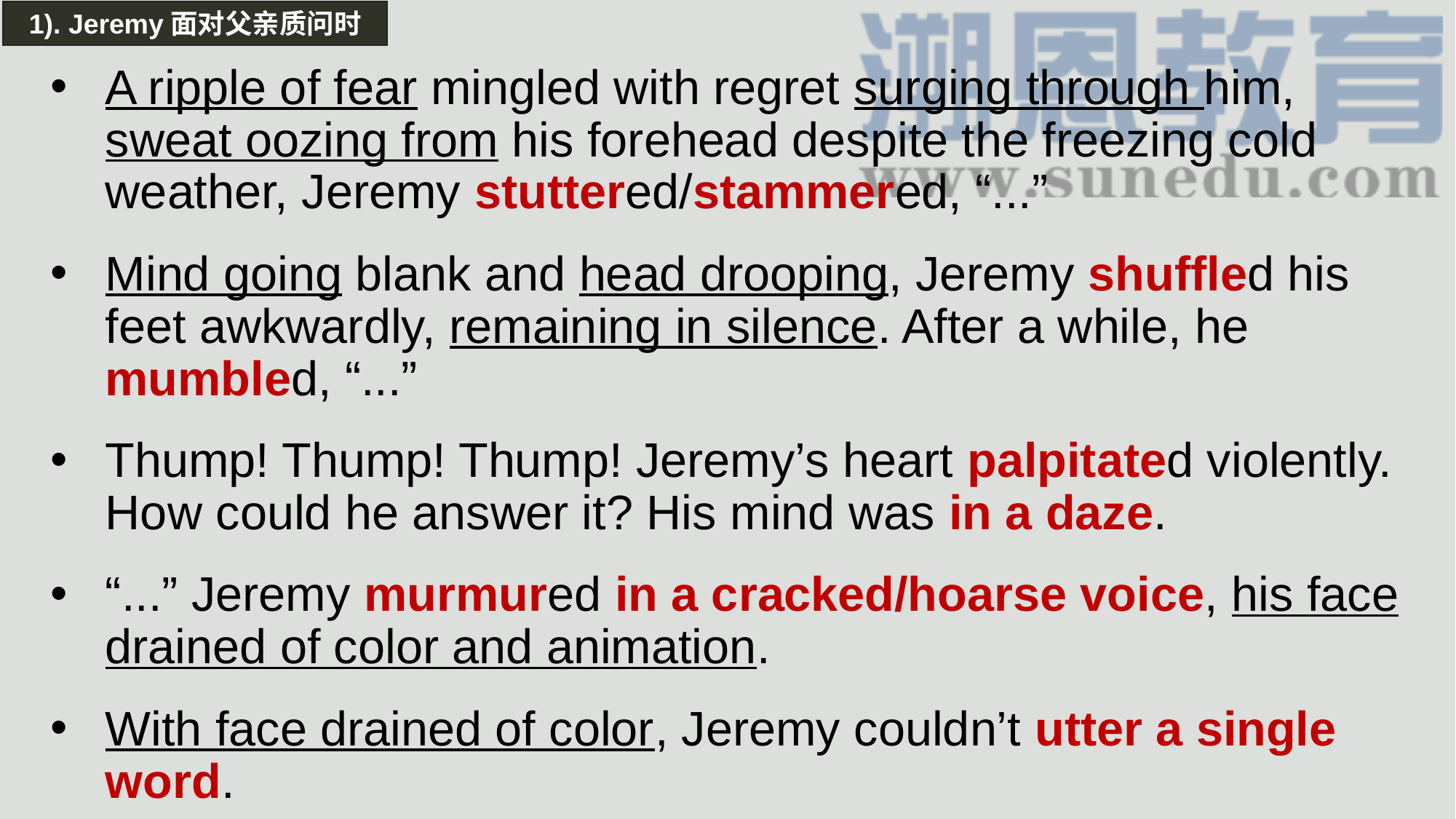

1). Jeremy面对父亲质问时
A ripple of fear mingled with regret surging through him, sweat oozing from his forehead despite the freezing cold weather, Jeremy stuttered/stammered, “...”

Mind going blank and head drooping, Jeremy shuffled his feet awkwardly, remaining in silence. After a while, he mumbled, “...”

Thump! Thump! Thump! Jeremy’s heart palpitated violently. How could he answer it? His mind was in a daze.

“...” Jeremy murmured in a cracked/hoarse voice, his face drained of color and animation.

With face drained of color, Jeremy couldn’t utter a single word.